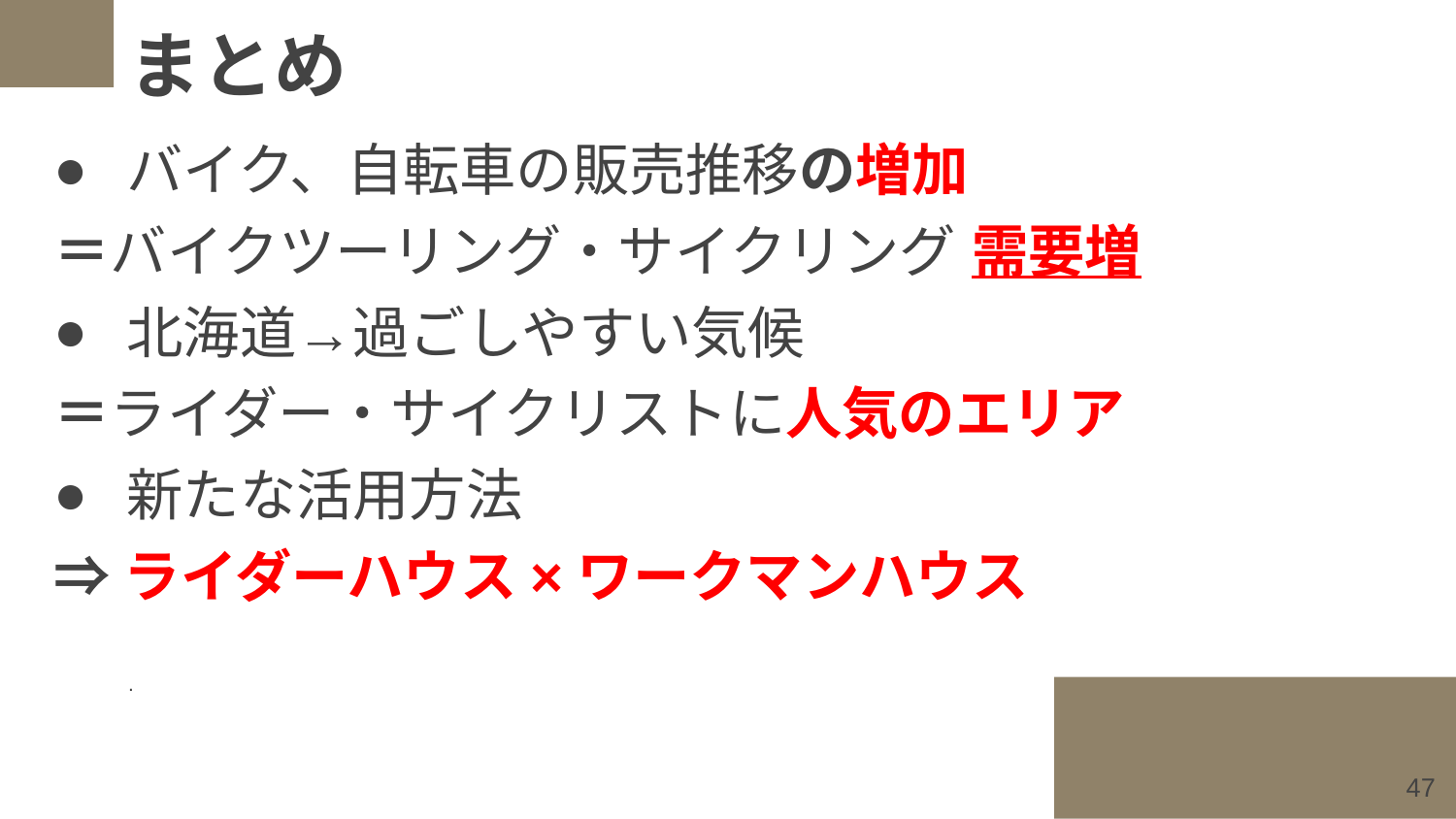

# まとめ
バイク、自転車の販売推移の増加
＝バイクツーリング・サイクリング 需要増
北海道→過ごしやすい気候
＝ライダー・サイクリストに人気のエリア
新たな活用方法
⇒ライダーハウス×ワークマンハウス

.
47